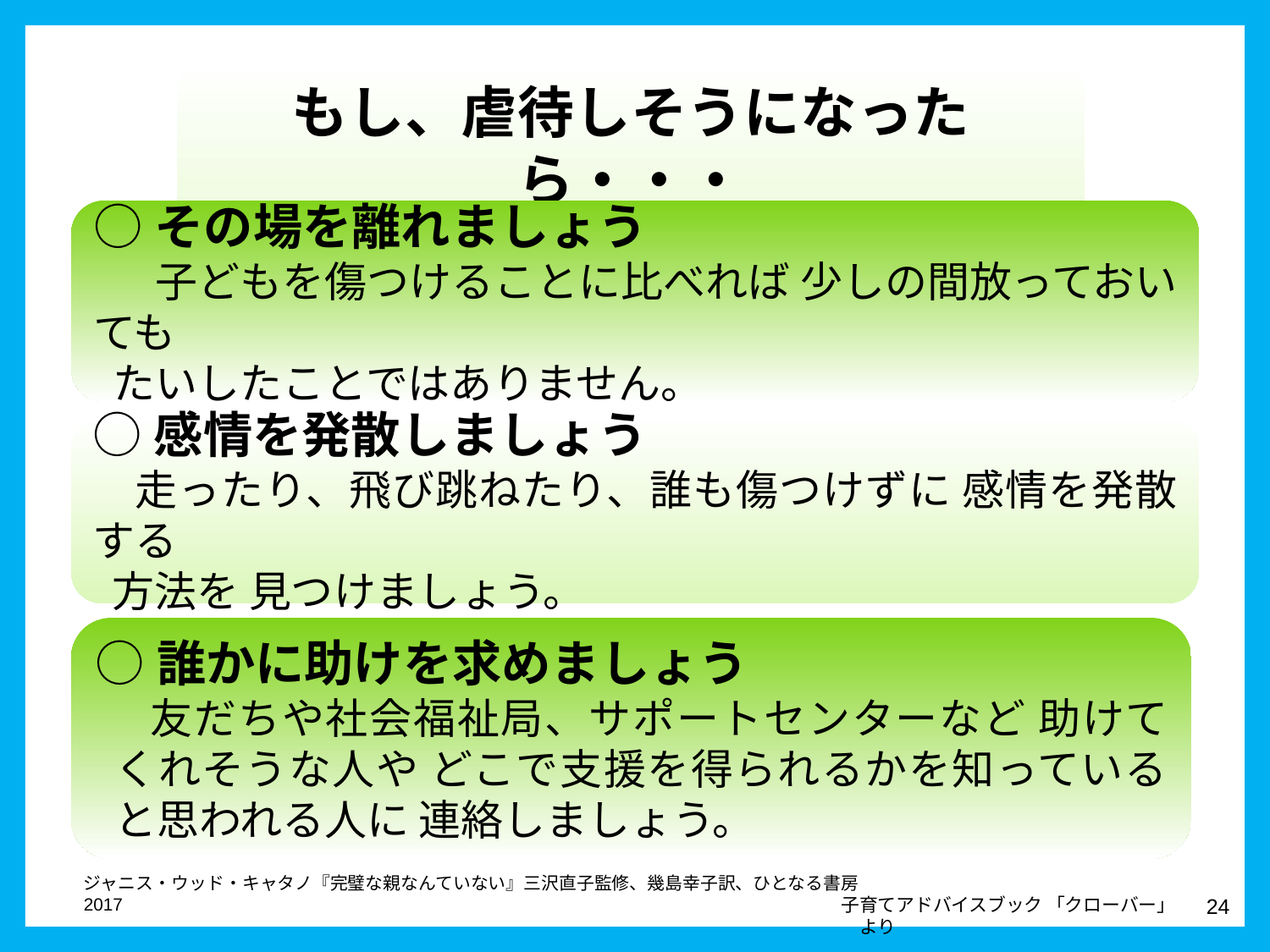

もし、虐待しそうになったら・・・
○その場を離れましょう
　子どもを傷つけることに比べれば 少しの間放っておいても
たいしたことではありません。
○感情を発散しましょう
   走ったり、飛び跳ねたり、誰も傷つけずに 感情を発散する
 方法を 見つけましょう。
○誰かに助けを求めましょう
　 友だちや社会福祉局、サポートセンターなど 助けてくれそうな人や どこで支援を得られるかを知っていると思われる人に 連絡しましょう。
ジャニス・ウッド・キャタノ『完璧な親なんていない』三沢直子監修、幾島幸子訳、ひとなる書房 2017
24
子育てアドバイスブック 「クローバー」　より